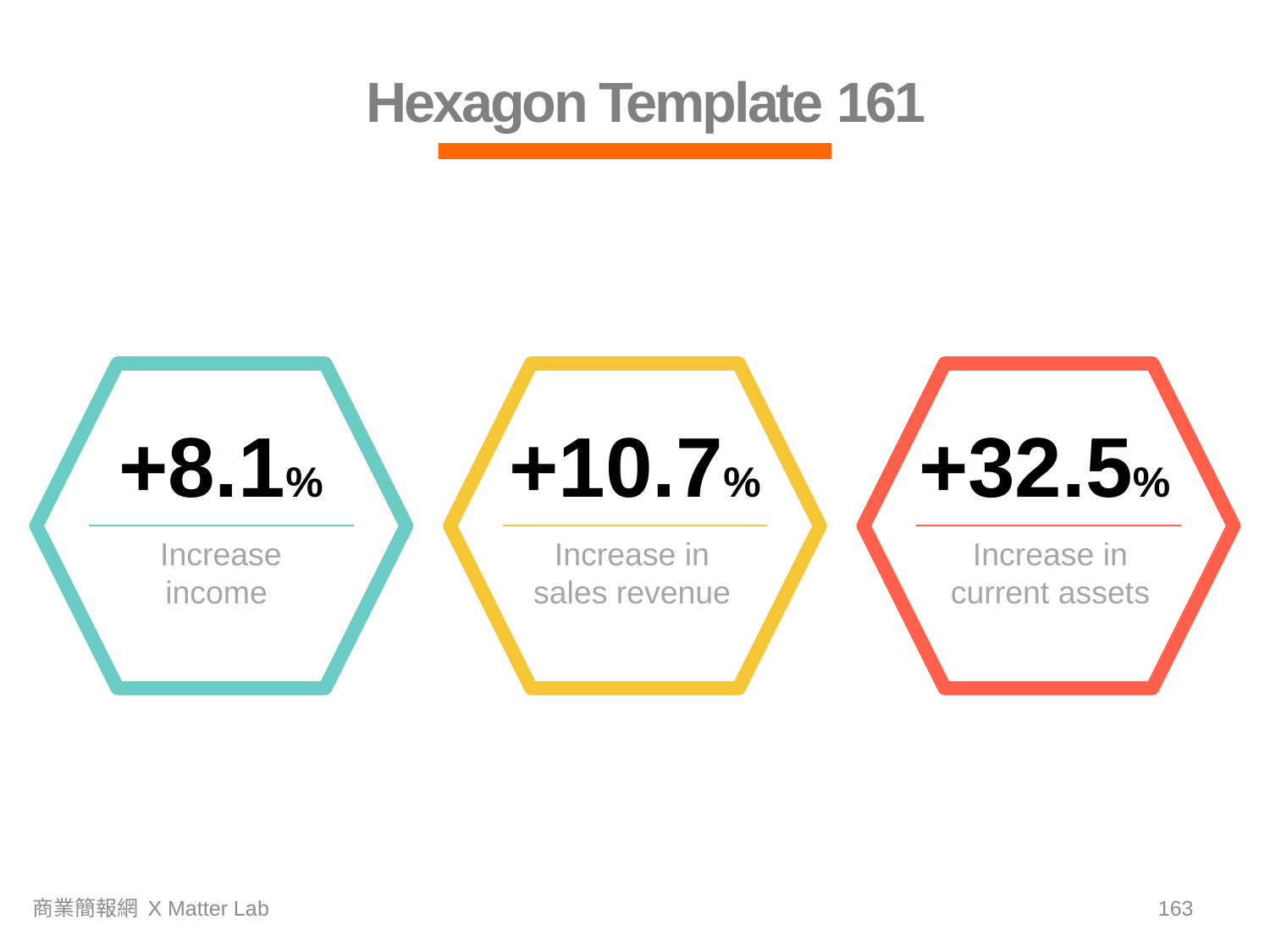

Hexagon Template 161

+8.1%
Increase income

+10.7%
Increase in
sales revenue

+32.5%
Increase in current assets
商業簡報網 X Matter Lab
163